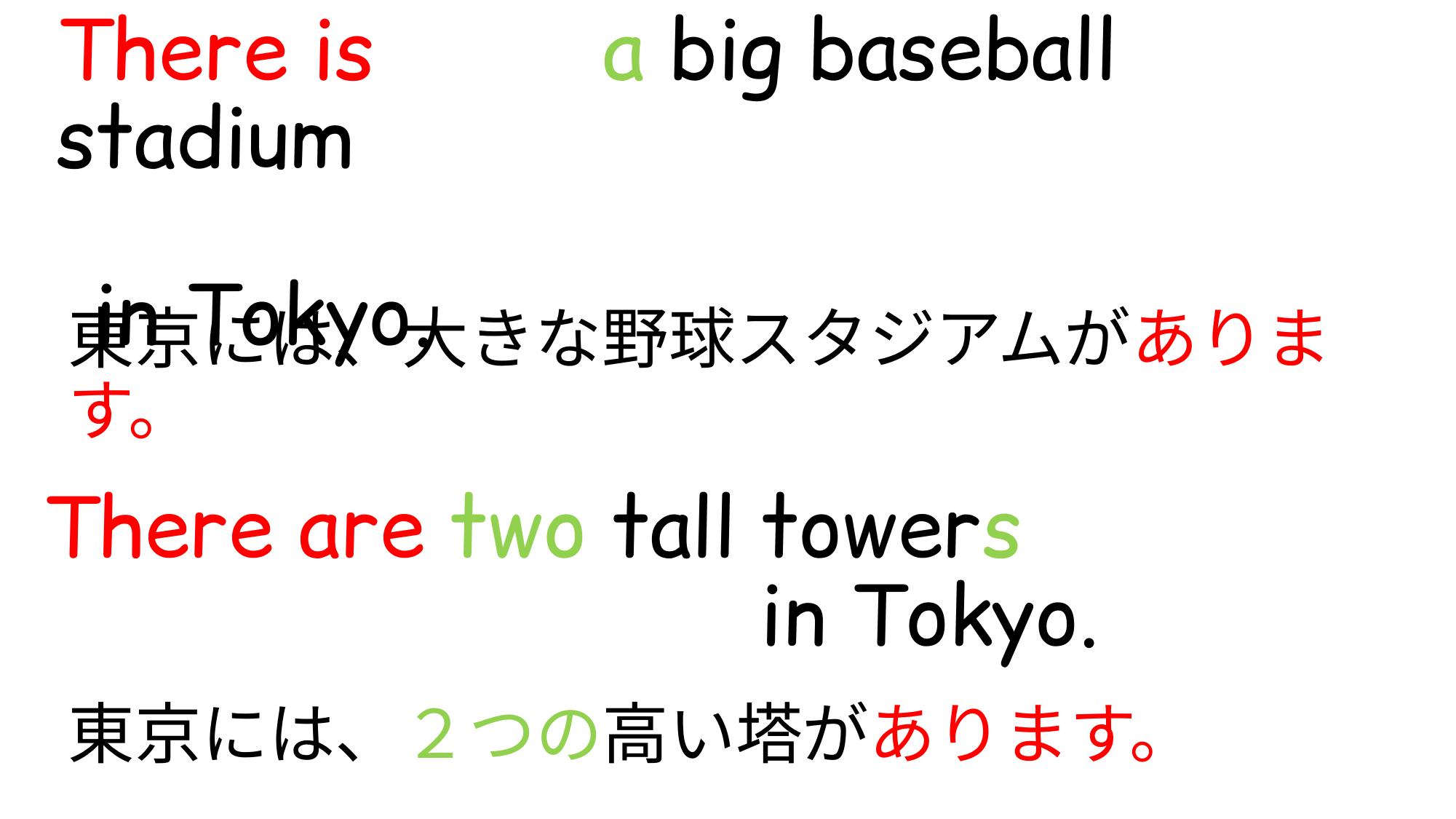

There is 　　a big baseball stadium
　　　　　　　　　　　　　　　       in Tokyo.
東京には、大きな野球スタジアムがあります。
# There are two tall towers　　 in Tokyo.
東京には、２つの高い塔があります。